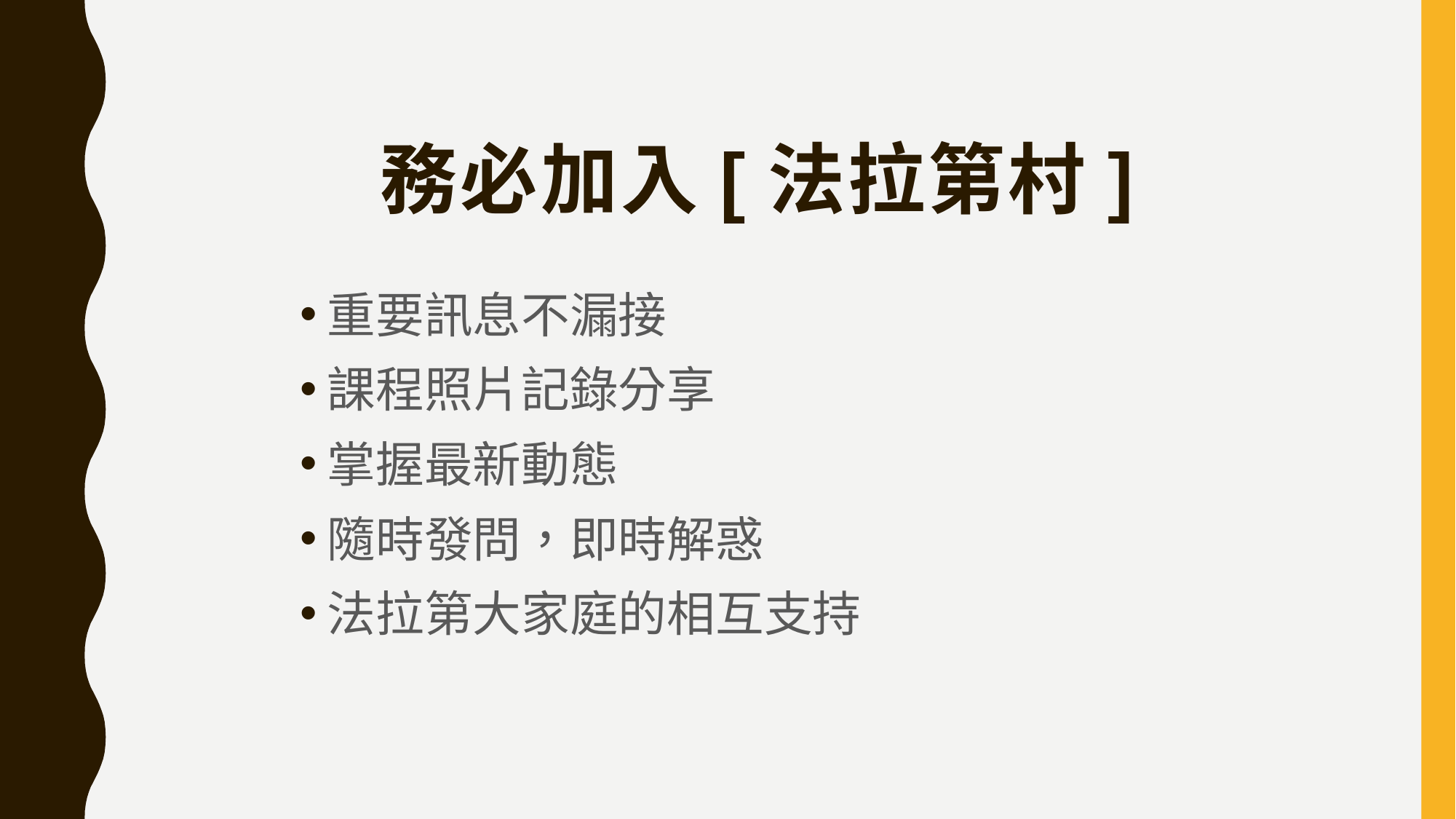

# 務必加入[法拉第村]
重要訊息不漏接
課程照片記錄分享
掌握最新動態
隨時發問，即時解惑
法拉第大家庭的相互支持